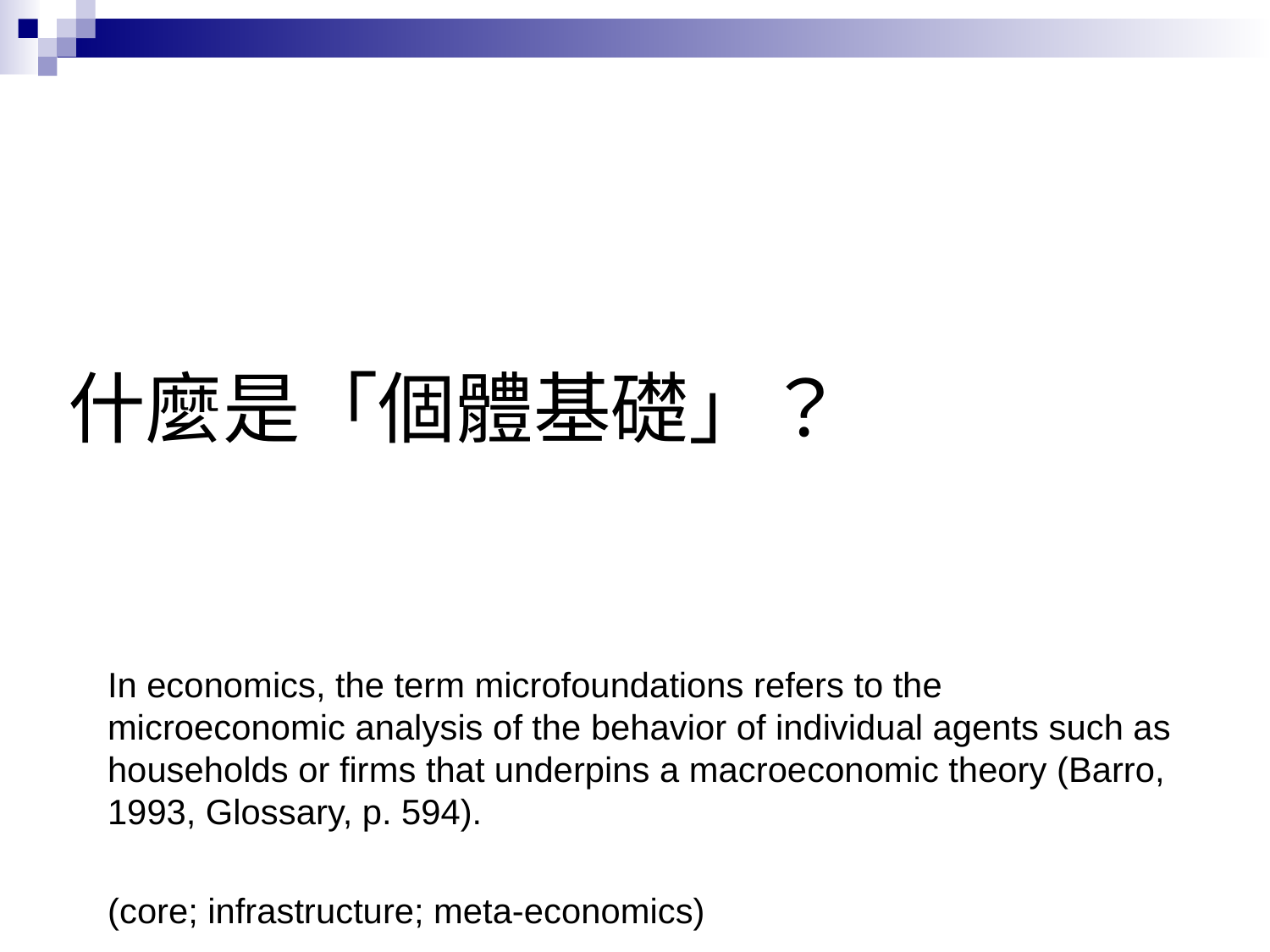

# 什麼是「個體基礎」？
In economics, the term microfoundations refers to the microeconomic analysis of the behavior of individual agents such as households or firms that underpins a macroeconomic theory (Barro, 1993, Glossary, p. 594).

(core; infrastructure; meta-economics)